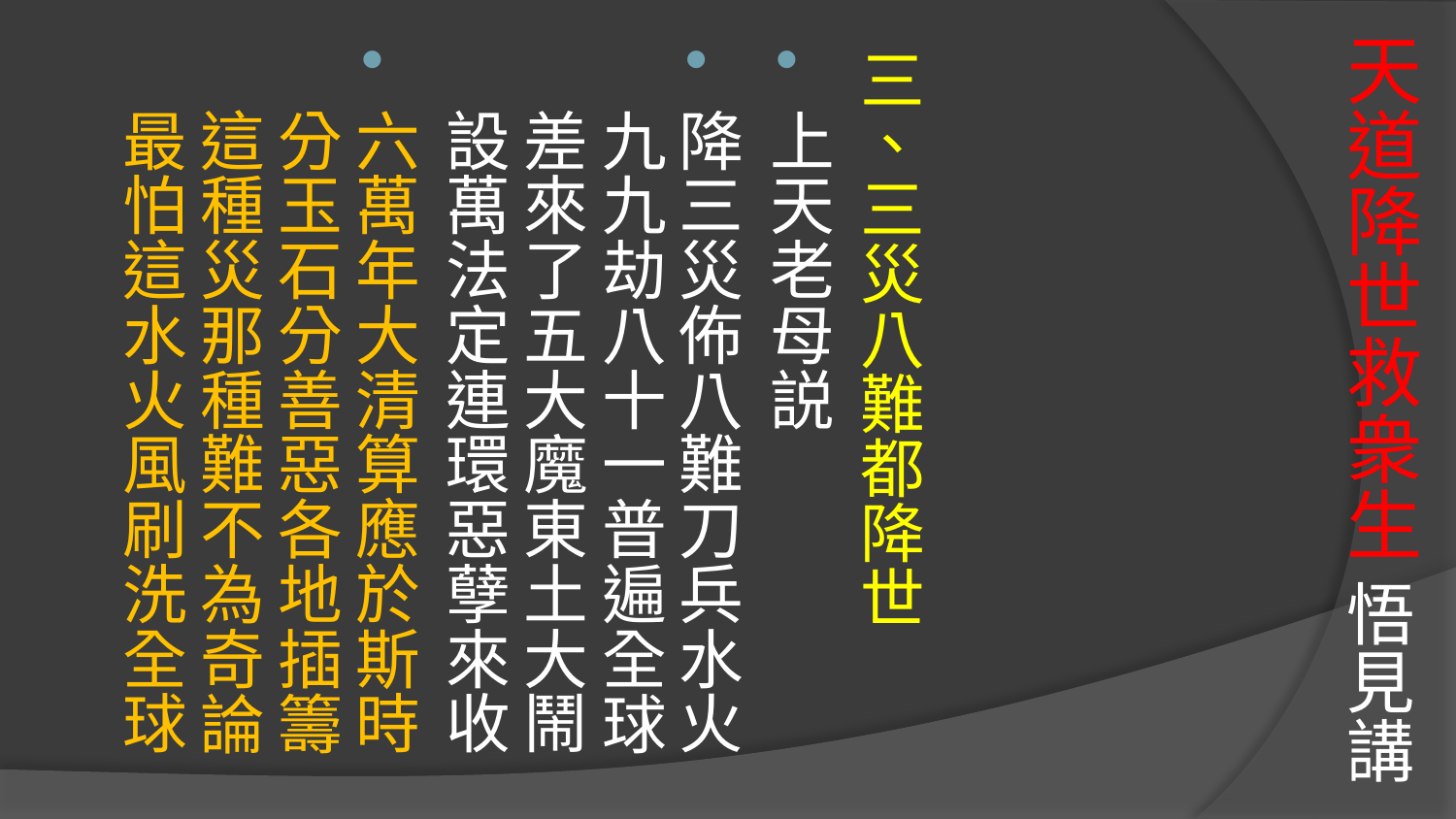

# 天道降世救衆生 悟見講
三、三災八難都降世
上天老母説
降三災佈八難刀兵水火 
九九劫八十一普遍全球
差來了五大魔東土大鬧 
設萬法定連環惡孽來收
六萬年大清算應於斯時
分玉石分善惡各地插籌
這種災那種難不為奇論 
最怕這水火風刷洗全球